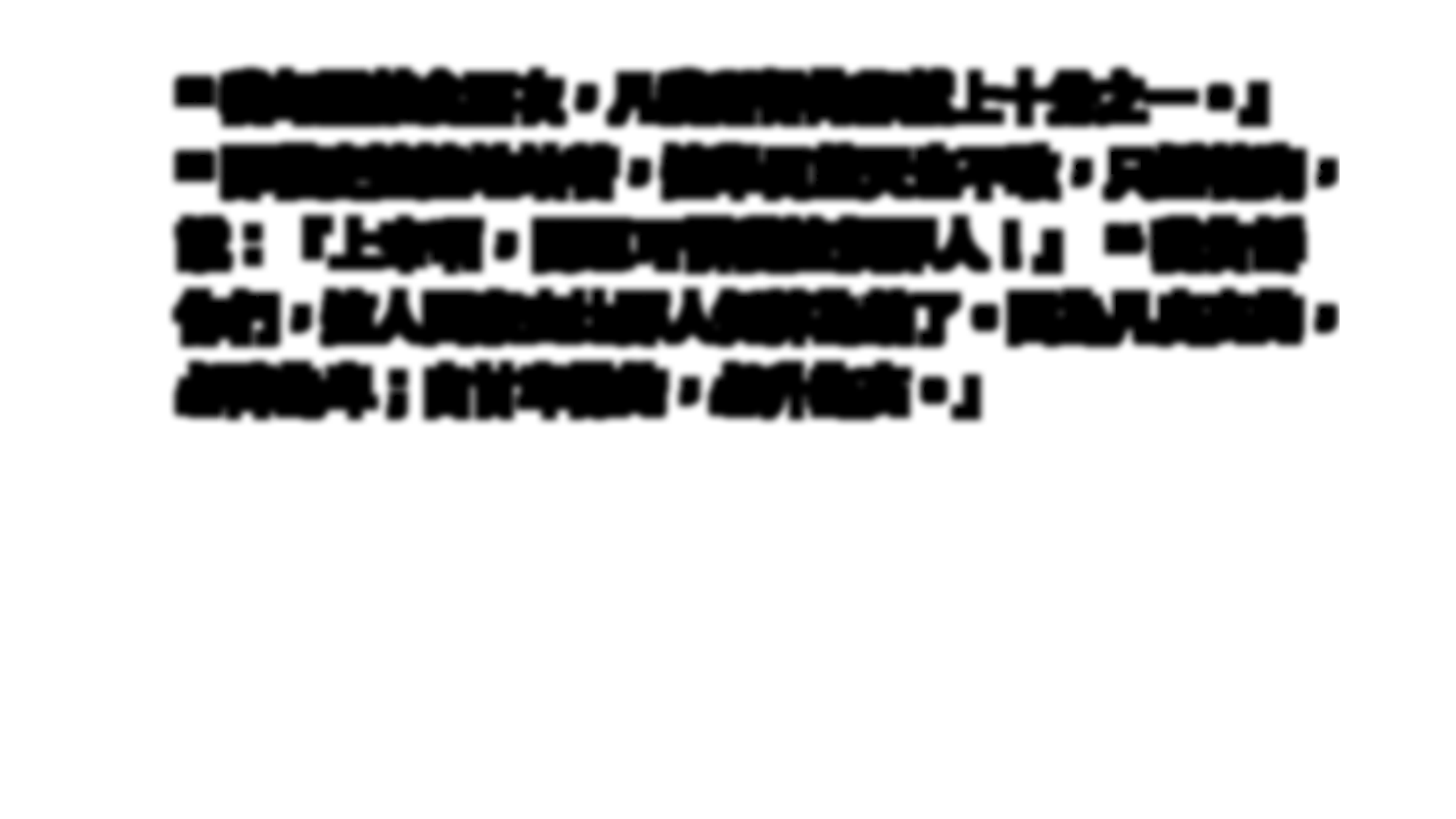

12我每週禁食兩次，凡我所得的都獻上十分之一。』13那稅吏遠遠地站著，連舉目望天也不敢，只捶著胸，說：『上帝啊，開恩可憐我這個罪人！』 14我告訴你們，這人回家去比那人倒算為義了。因為凡自高的，必降為卑；自甘卑微的，必升為高。」